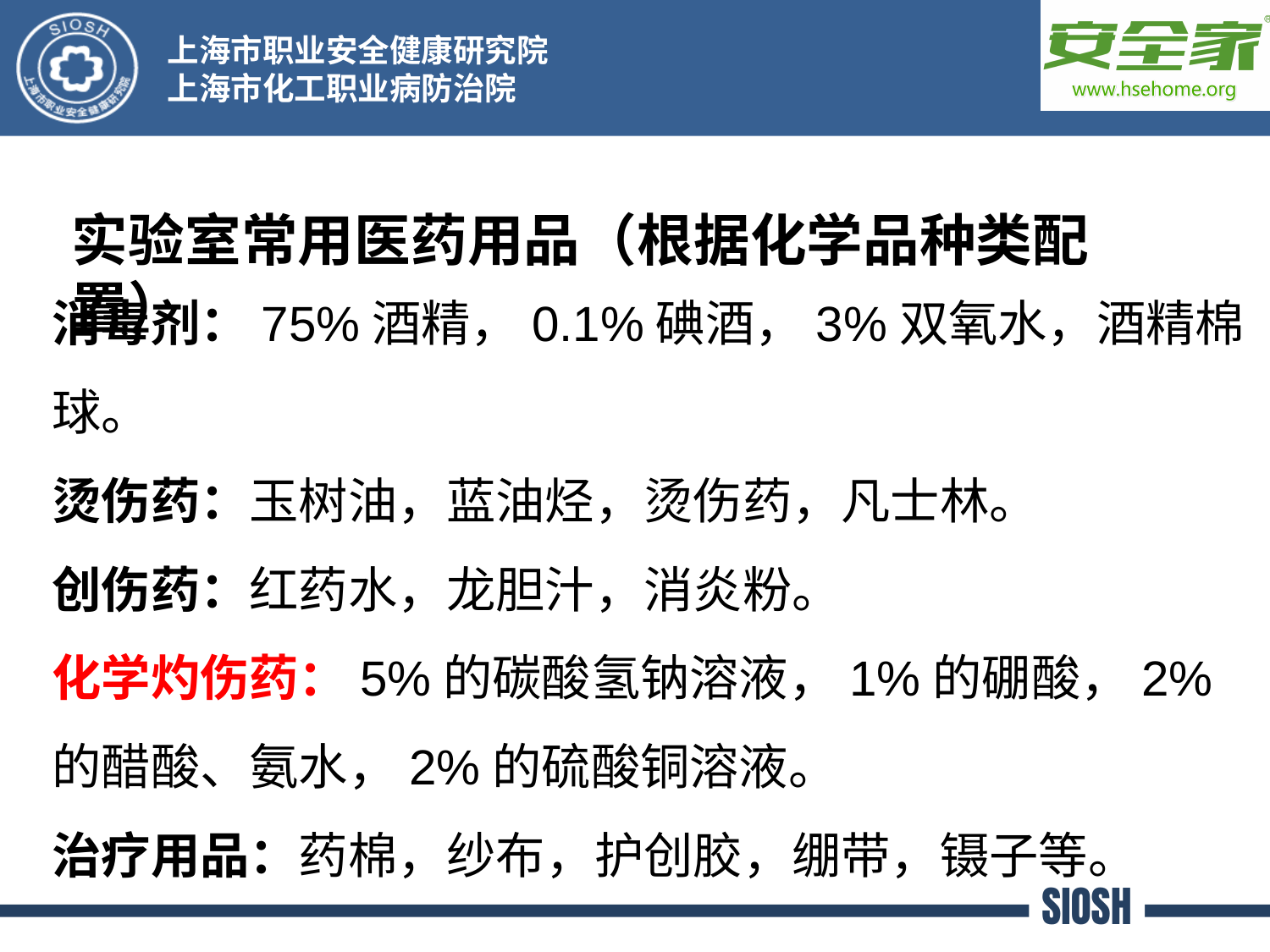

实验室常用医药用品（根据化学品种类配置）
消毒剂：75%酒精，0.1%碘酒，3%双氧水，酒精棉球。
烫伤药：玉树油，蓝油烃，烫伤药，凡士林。
创伤药：红药水，龙胆汁，消炎粉。
化学灼伤药：5%的碳酸氢钠溶液，1%的硼酸，2%的醋酸、氨水，2%的硫酸铜溶液。
治疗用品：药棉，纱布，护创胶，绷带，镊子等。